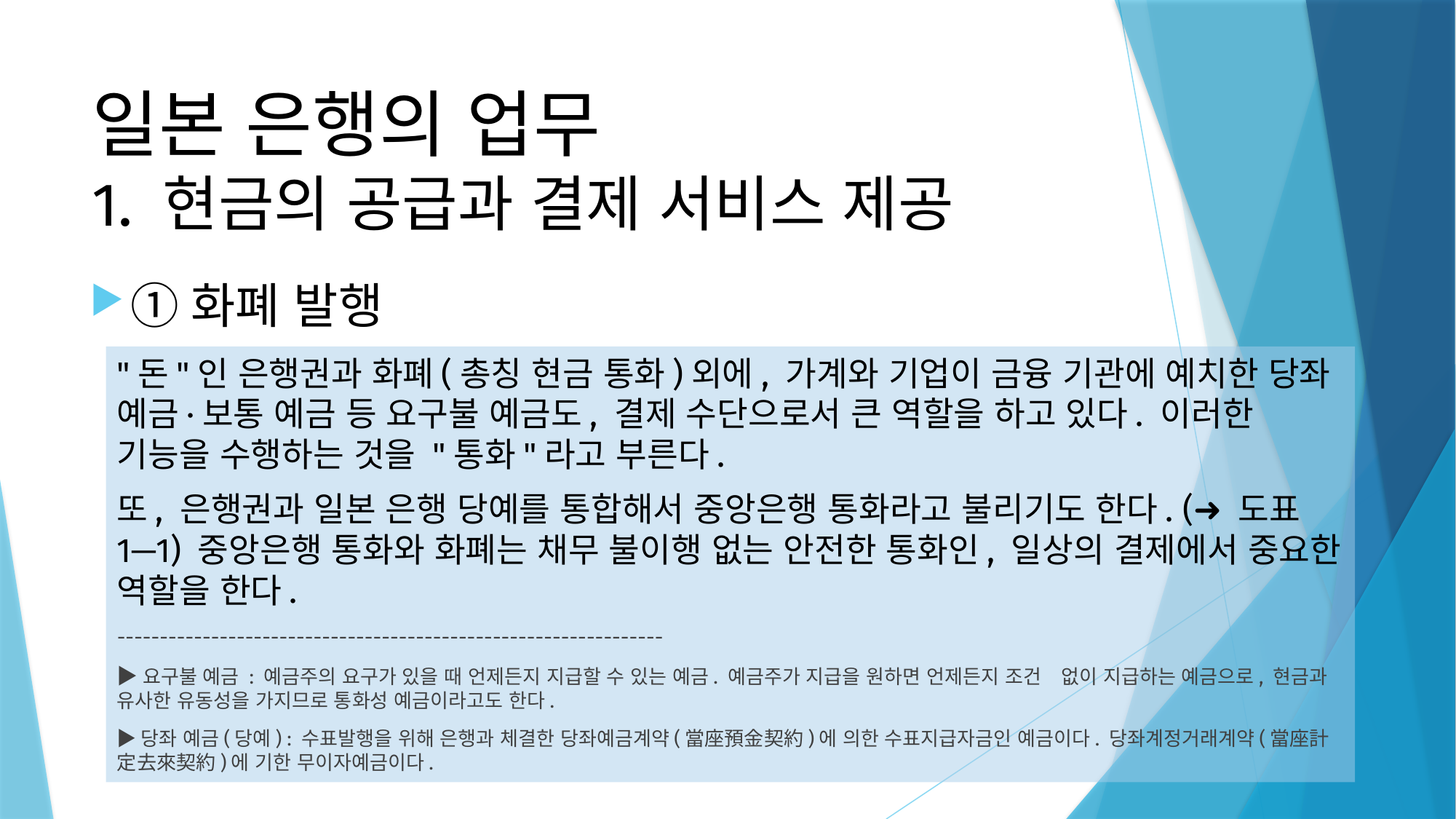

# 일본 은행의 업무 1. 현금의 공급과 결제 서비스 제공
①화폐 발행
"돈"인 은행권과 화폐(총칭 현금 통화)외에, 가계와 기업이 금융 기관에 예치한 당좌 예금·보통 예금 등 요구불 예금도, 결제 수단으로서 큰 역할을 하고 있다. 이러한 기능을 수행하는 것을 "통화"라고 부른다.
또, 은행권과 일본 은행 당예를 통합해서 중앙은행 통화라고 불리기도 한다. (➜ 도표 1─1) 중앙은행 통화와 화폐는 채무 불이행 없는 안전한 통화인, 일상의 결제에서 중요한 역할을 한다.
----------------------------------------------------------------
▶요구불 예금 : 예금주의 요구가 있을 때 언제든지 지급할 수 있는 예금. 예금주가 지급을 원하면 언제든지 조건　없이 지급하는 예금으로, 현금과 유사한 유동성을 가지므로 통화성 예금이라고도 한다.
▶당좌 예금(당예) : 수표발행을 위해 은행과 체결한 당좌예금계약(當座預金契約)에 의한 수표지급자금인 예금이다. 당좌계정거래계약(當座計定去來契約)에 기한 무이자예금이다.